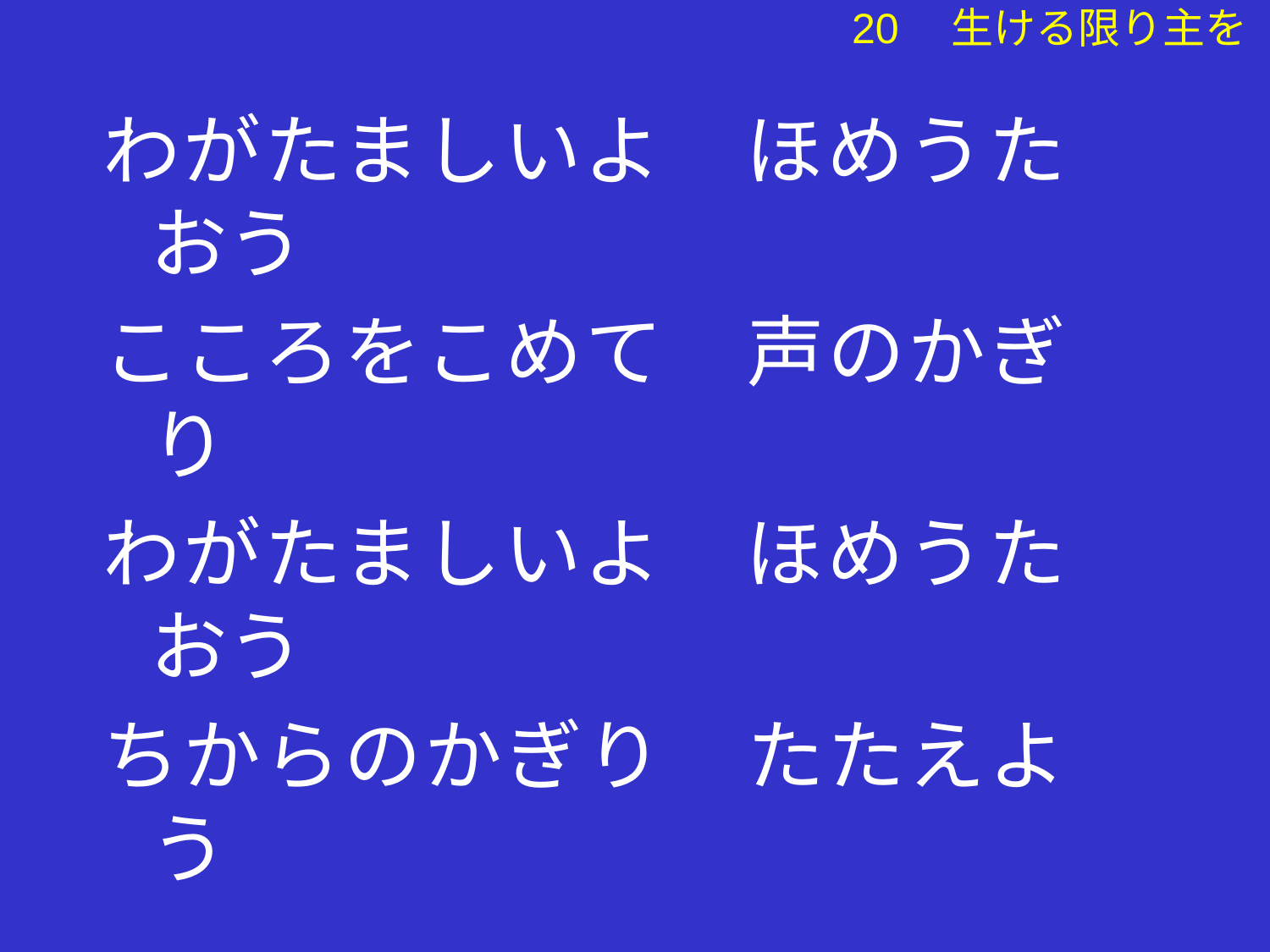

わがたましいよ　ほめうたおう
こころをこめて　声のかぎり
わがたましいよ　ほめうたおう
ちからのかぎり　たたえよう
# 20　生ける限り主を